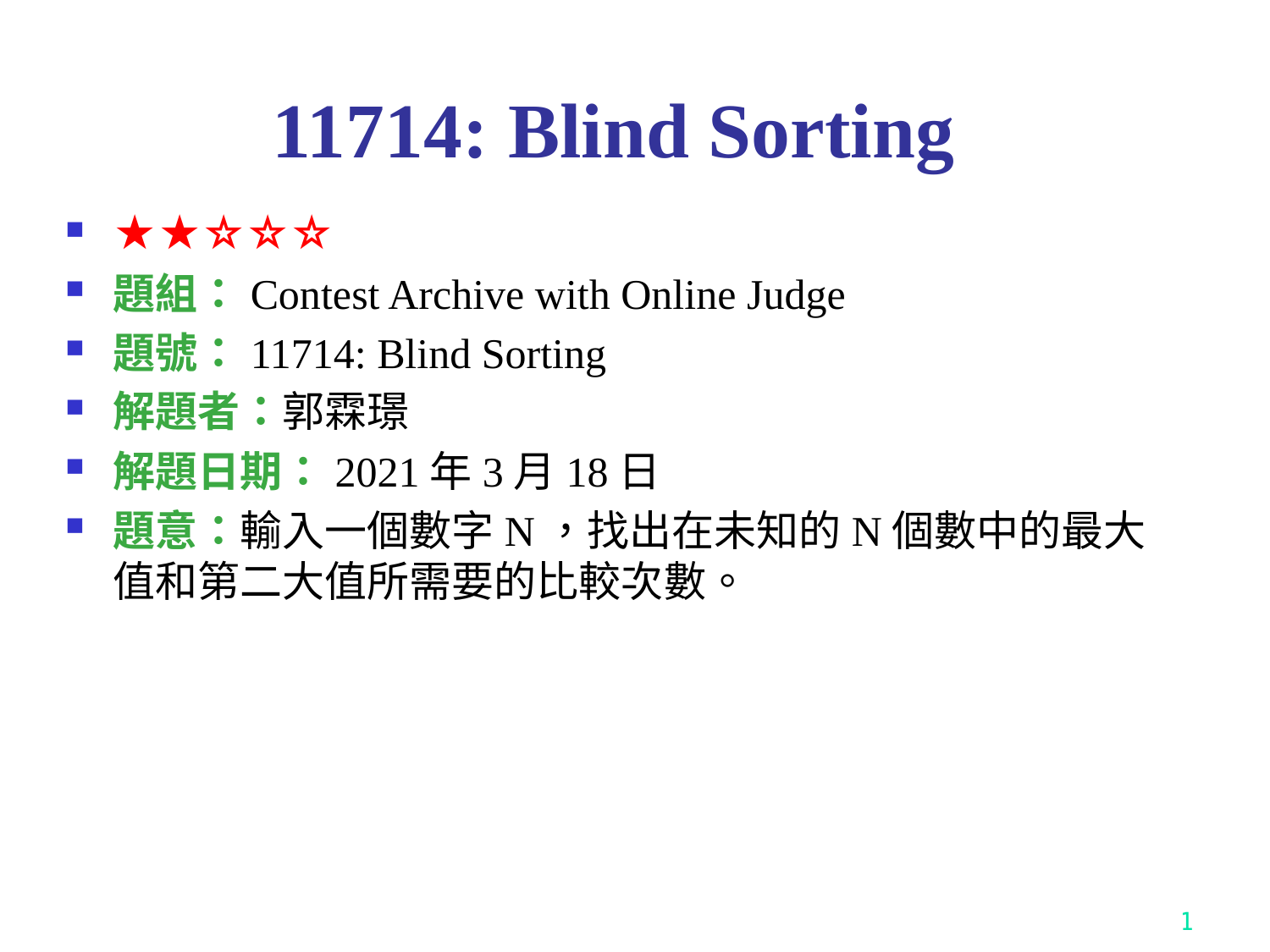

# 11714: Blind Sorting
★★☆☆☆
題組：Contest Archive with Online Judge
題號：11714: Blind Sorting
解題者：郭霖璟
解題日期：2021年3月18日
題意：輸入一個數字N，找出在未知的N個數中的最大值和第二大值所需要的比較次數。
1